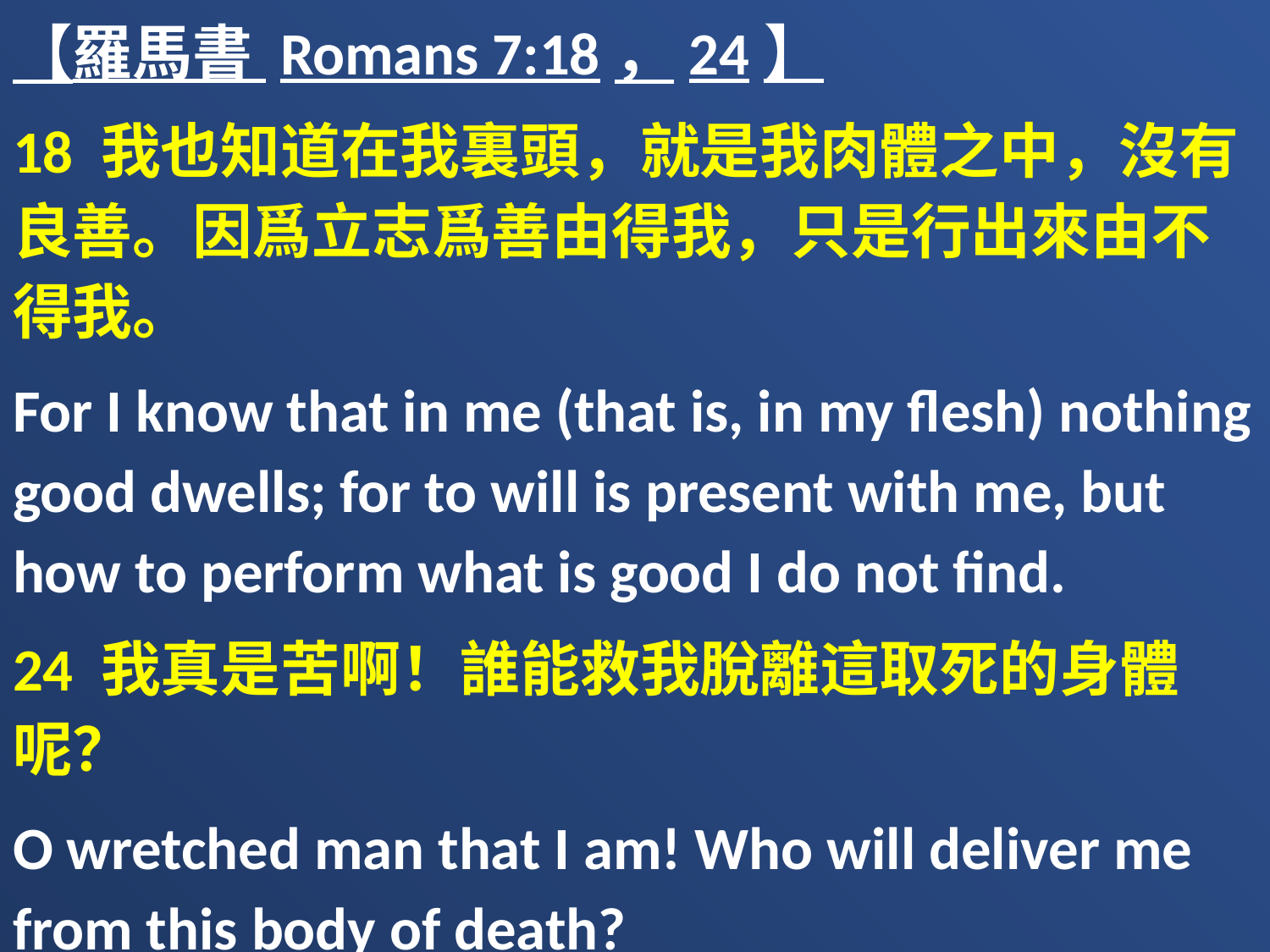

【羅馬書 Romans 7:18，24】
18 我也知道在我裏頭，就是我肉體之中，沒有良善。因爲立志爲善由得我，只是行出來由不得我。
For I know that in me (that is, in my flesh) nothing good dwells; for to will is present with me, but how to perform what is good I do not find.
24 我真是苦啊！誰能救我脫離這取死的身體呢？
O wretched man that I am! Who will deliver me from this body of death?